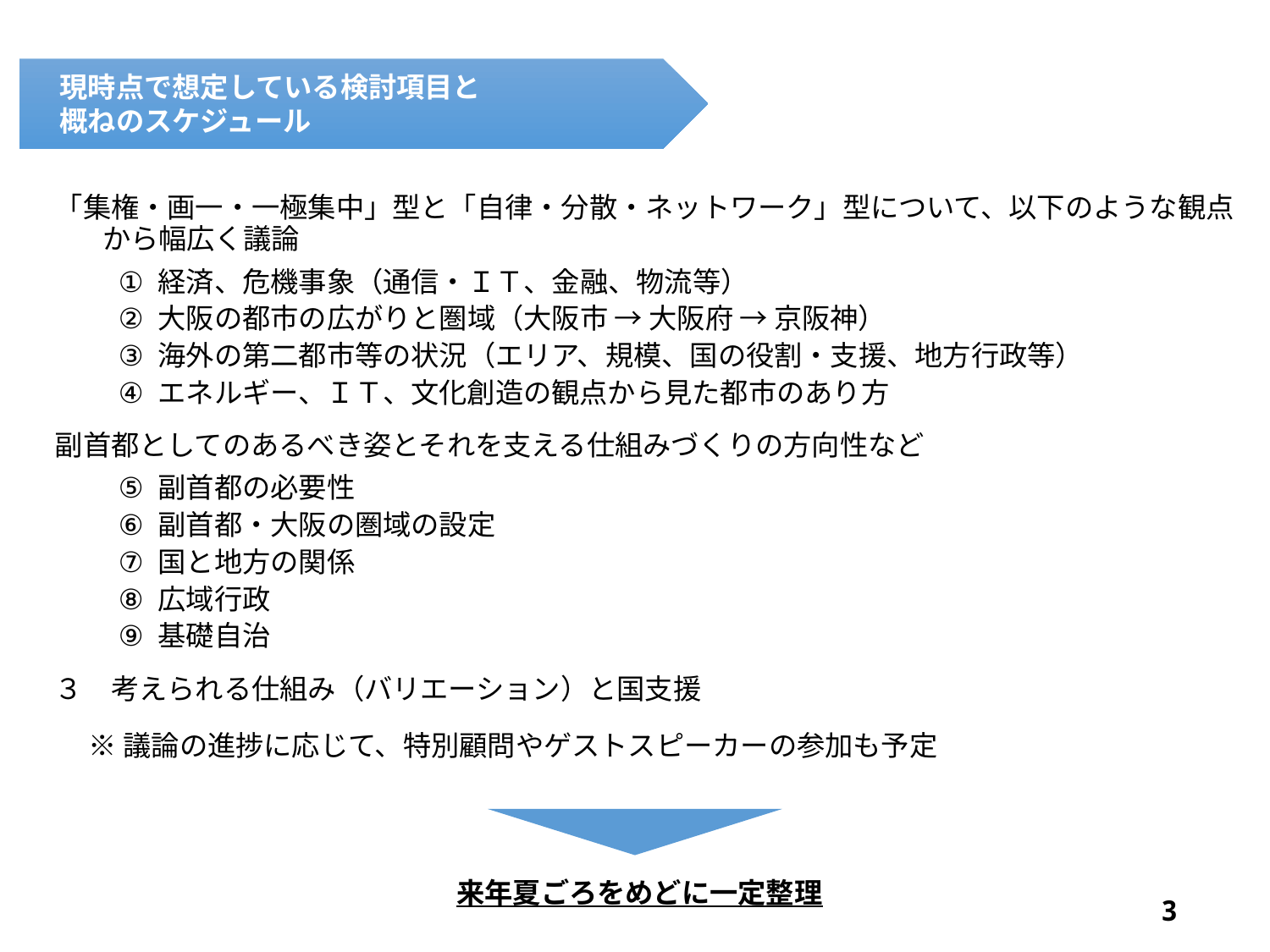

現時点で想定している検討項目と
　概ねのスケジュール
「集権・画一・一極集中」型と「自律・分散・ネットワーク」型について、以下のような観点から幅広く議論
経済、危機事象（通信・ＩＴ、金融、物流等）
大阪の都市の広がりと圏域（大阪市 → 大阪府 → 京阪神）
海外の第二都市等の状況（エリア、規模、国の役割・支援、地方行政等）
エネルギー、ＩＴ、文化創造の観点から見た都市のあり方
副首都としてのあるべき姿とそれを支える仕組みづくりの方向性など
副首都の必要性
副首都・大阪の圏域の設定
国と地方の関係
広域行政
基礎自治
３　考えられる仕組み（バリエーション）と国支援
※議論の進捗に応じて、特別顧問やゲストスピーカーの参加も予定

来年夏ごろをめどに一定整理
3